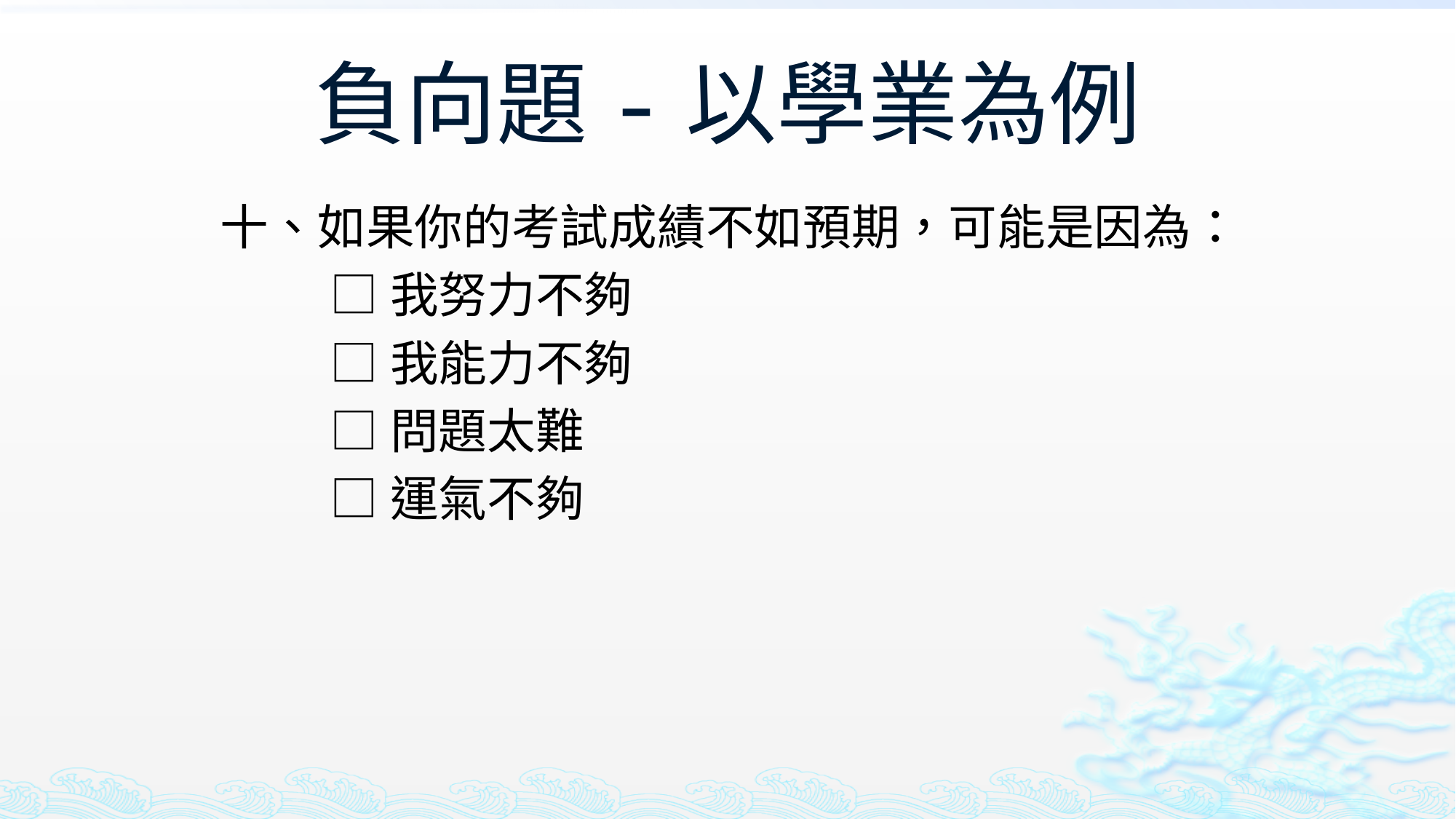

# 負向題-以學業為例
十、如果你的考試成績不如預期，可能是因為：
□我努力不夠
□我能力不夠
□問題太難
□運氣不夠